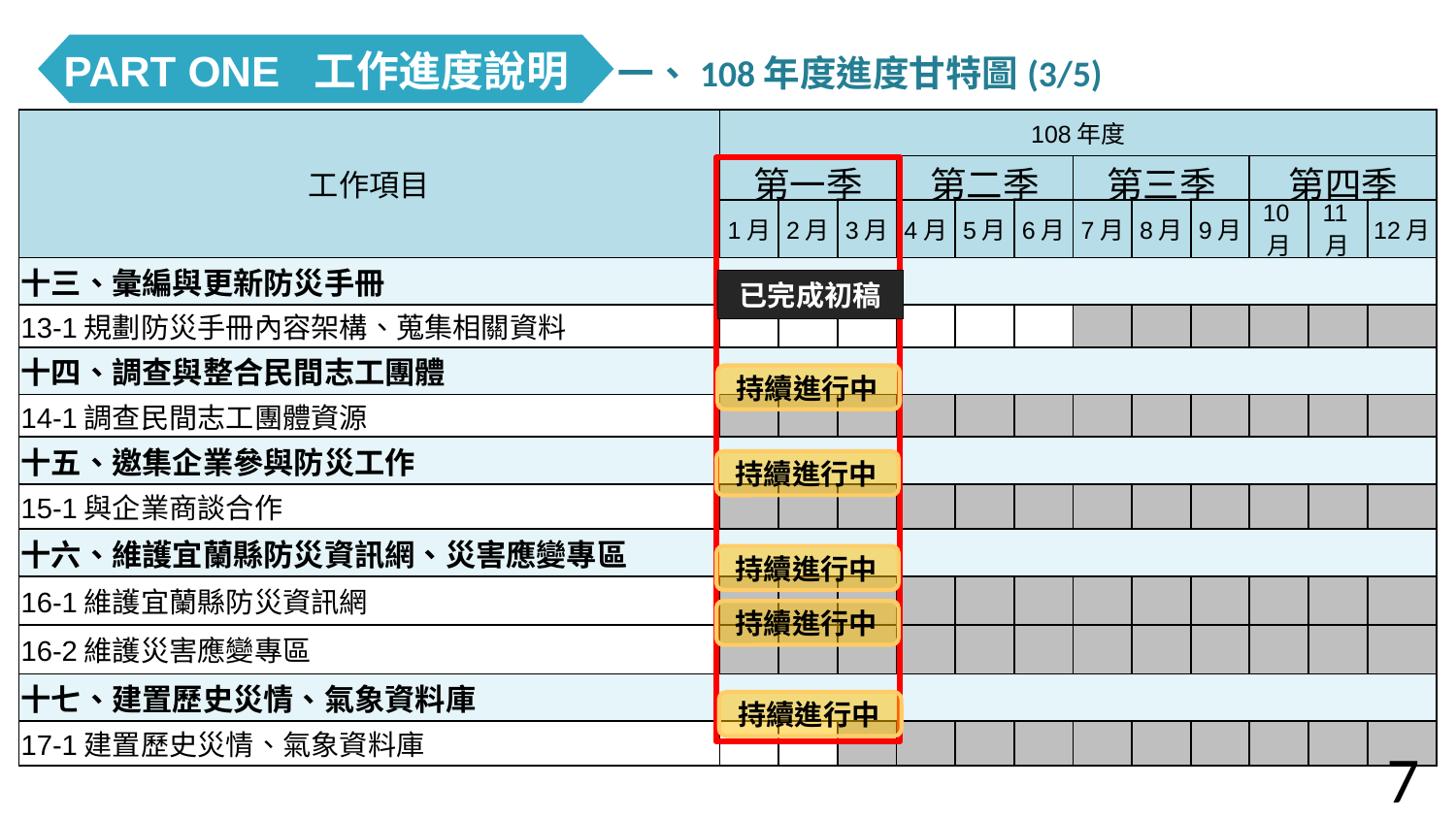

一、108年度進度甘特圖(3/5)

PART ONE  工作進度說明
| 工作項目 | 108年度 |  |  |  |  |  |  |  |  |  |  |  |
| --- | --- | --- | --- | --- | --- | --- | --- | --- | --- | --- | --- | --- |
|  | 第一季 |  |  | 第二季 |  |  | 第三季 |  |  | 第四季 |  |  |
|  | 1月 | 2月 | 3月 | 4月 | 5月 | 6月 | 7月 | 8月 | 9月 | 10月 | 11月 | 12月 |
| 十三、彙編與更新防災手冊 |  |  |  |  |  |  |  |  |  |  |  |  |
| 13-1規劃防災手冊內容架構、蒐集相關資料 |  |  |  |  |  |  |  |  |  |  |  |  |
| 十四、調查與整合民間志工團體 |  |  |  |  |  |  |  |  |  |  |  |  |
| 14-1調查民間志工團體資源 |  |  |  |  |  |  |  |  |  |  |  |  |
| 十五、邀集企業參與防災工作 |  |  |  |  |  |  |  |  |  |  |  |  |
| 15-1與企業商談合作 |  |  |  |  |  |  |  |  |  |  |  |  |
| 十六、維護宜蘭縣防災資訊網、災害應變專區 |  |  |  |  |  |  |  |  |  |  |  |  |
| 16-1維護宜蘭縣防災資訊網 |  |  |  |  |  |  |  |  |  |  |  |  |
| 16-2維護災害應變專區 |  |  |  |  |  |  |  |  |  |  |  |  |
| 十七、建置歷史災情、氣象資料庫 |  |  |  |  |  |  |  |  |  |  |  |  |
| 17-1建置歷史災情、氣象資料庫 |  |  |  |  |  |  |  |  |  |  |  |  |

已完成初稿

持續進行中

持續進行中

持續進行中

持續進行中

持續進行中

7